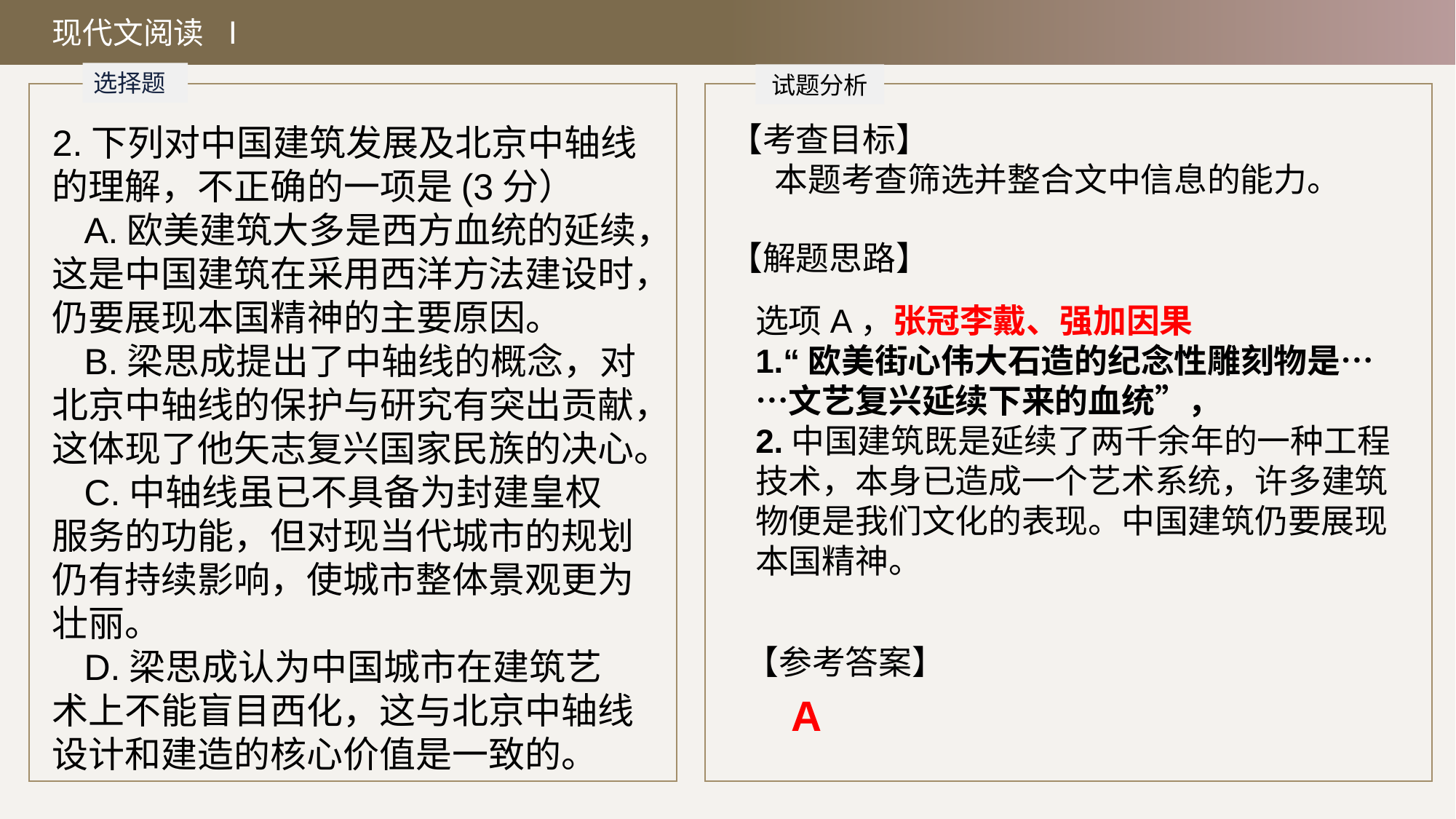

现代文阅读  Ⅰ
选择题
试题分析

【考查目标】
     本题考查筛选并整合文中信息的能力。
2.下列对中国建筑发展及北京中轴线的理解，不正确的一项是(3分）
A.欧美建筑大多是西方血统的延续，这是中国建筑在采用西洋方法建设时，仍要展现本国精神的主要原因。
B.梁思成提出了中轴线的概念，对北京中轴线的保护与研究有突出贡献，这体现了他矢志复兴国家民族的决心。
C.中轴线虽已不具备为封建皇权服务的功能，但对现当代城市的规划仍有持续影响，使城市整体景观更为壮丽。
D.梁思成认为中国城市在建筑艺术上不能盲目西化，这与北京中轴线设计和建造的核心价值是一致的。
【解题思路】
选项A，张冠李戴、强加因果
1.“欧美街心伟大石造的纪念性雕刻物是……文艺复兴延续下来的血统”，
2.中国建筑既是延续了两千余年的一种工程技术，本身已造成一个艺术系统，许多建筑物便是我们文化的表现。中国建筑仍要展现本国精神。
【参考答案】
A